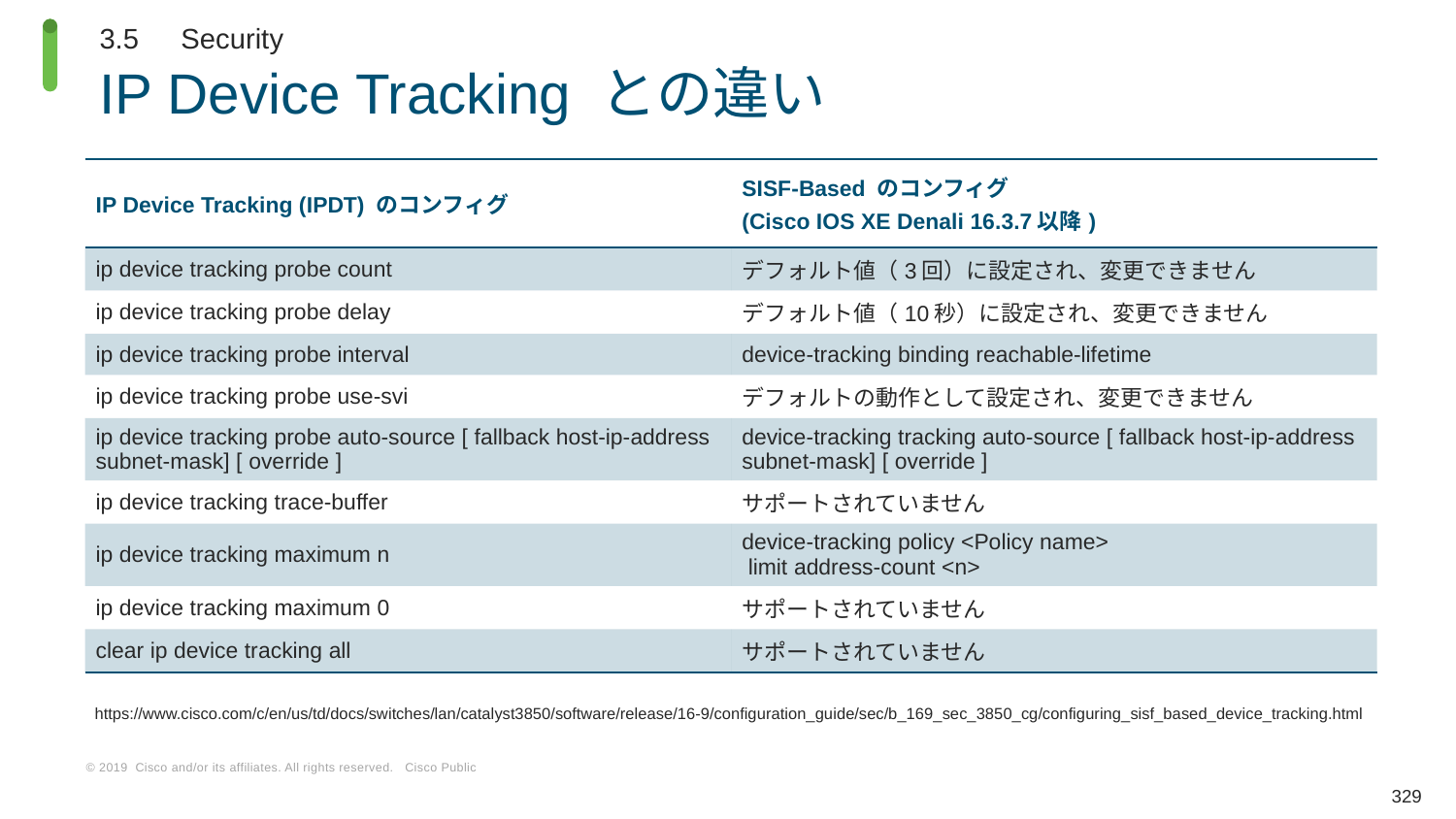

3.5　Security
# IP Device Tracking との違い
| IP Device Tracking (IPDT) のコンフィグ | SISF-Based のコンフィグ (Cisco IOS XE Denali 16.3.7以降) |
| --- | --- |
| ip device tracking probe count | デフォルト値（3回）に設定され、変更できません |
| ip device tracking probe delay | デフォルト値（10秒）に設定され、変更できません |
| ip device tracking probe interval | device-tracking binding reachable-lifetime |
| ip device tracking probe use-svi | デフォルトの動作として設定され、変更できません |
| ip device tracking probe auto-source [ fallback host-ip-address subnet-mask] [ override ] | device-tracking tracking auto-source [ fallback host-ip-address subnet-mask] [ override ] |
| ip device tracking trace-buffer | サポートされていません |
| ip device tracking maximum n | device-tracking policy <Policy name> limit address-count <n> |
| ip device tracking maximum 0 | サポートされていません |
| clear ip device tracking all | サポートされていません |
https://www.cisco.com/c/en/us/td/docs/switches/lan/catalyst3850/software/release/16-9/configuration_guide/sec/b_169_sec_3850_cg/configuring_sisf_based_device_tracking.html
329